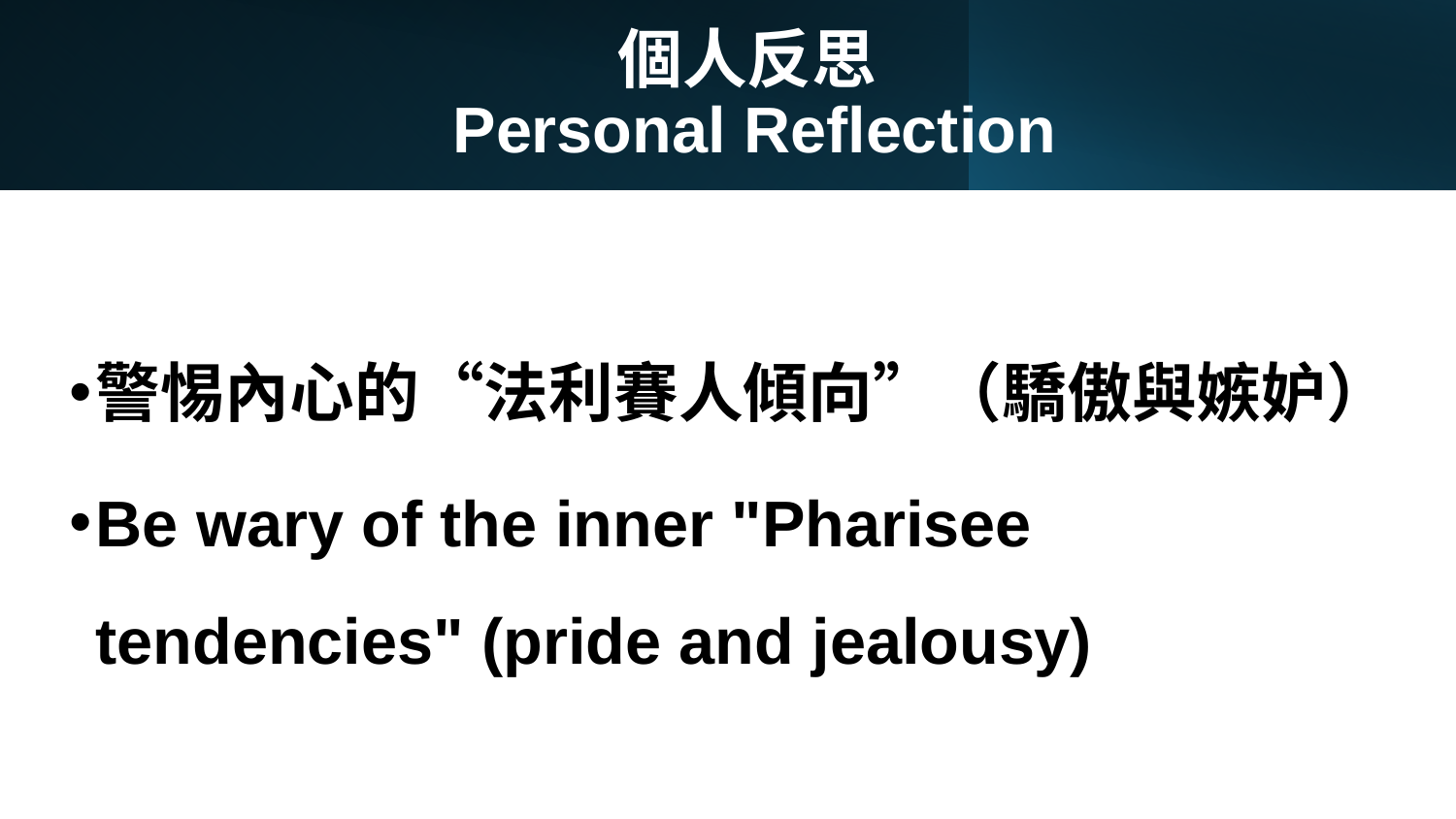

# 個人反思 Personal Reflection
警惕內心的“法利賽人傾向”（驕傲與嫉妒）
Be wary of the inner "Pharisee tendencies" (pride and jealousy)